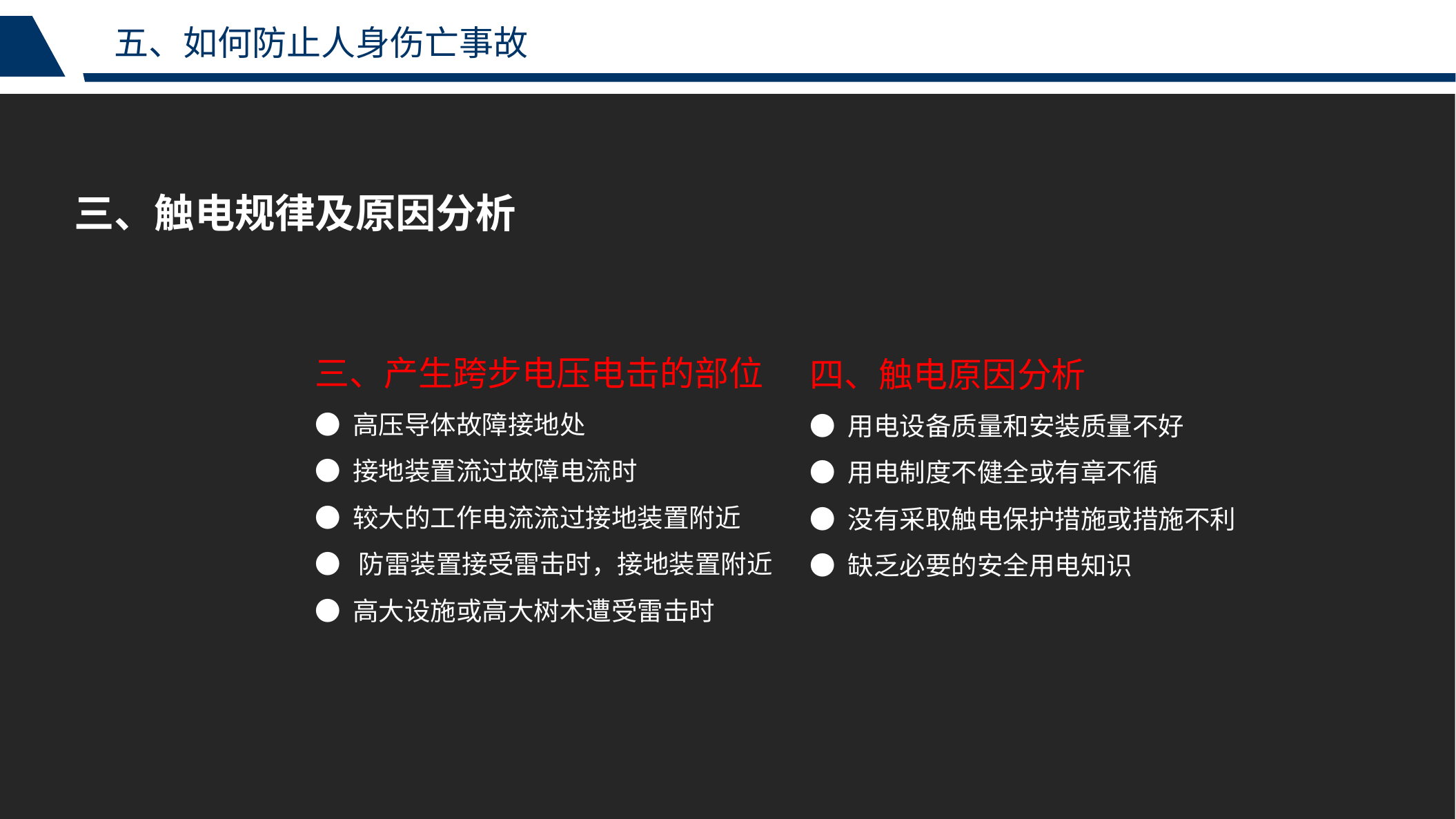

五、如何防止人身伤亡事故

三、触电规律及原因分析
三、产生跨步电压电击的部位
● 高压导体故障接地处
● 接地装置流过故障电流时
● 较大的工作电流流过接地装置附近
●  防雷装置接受雷击时，接地装置附近
● 高大设施或高大树木遭受雷击时
四、触电原因分析
● 用电设备质量和安装质量不好
● 用电制度不健全或有章不循
● 没有采取触电保护措施或措施不利
● 缺乏必要的安全用电知识